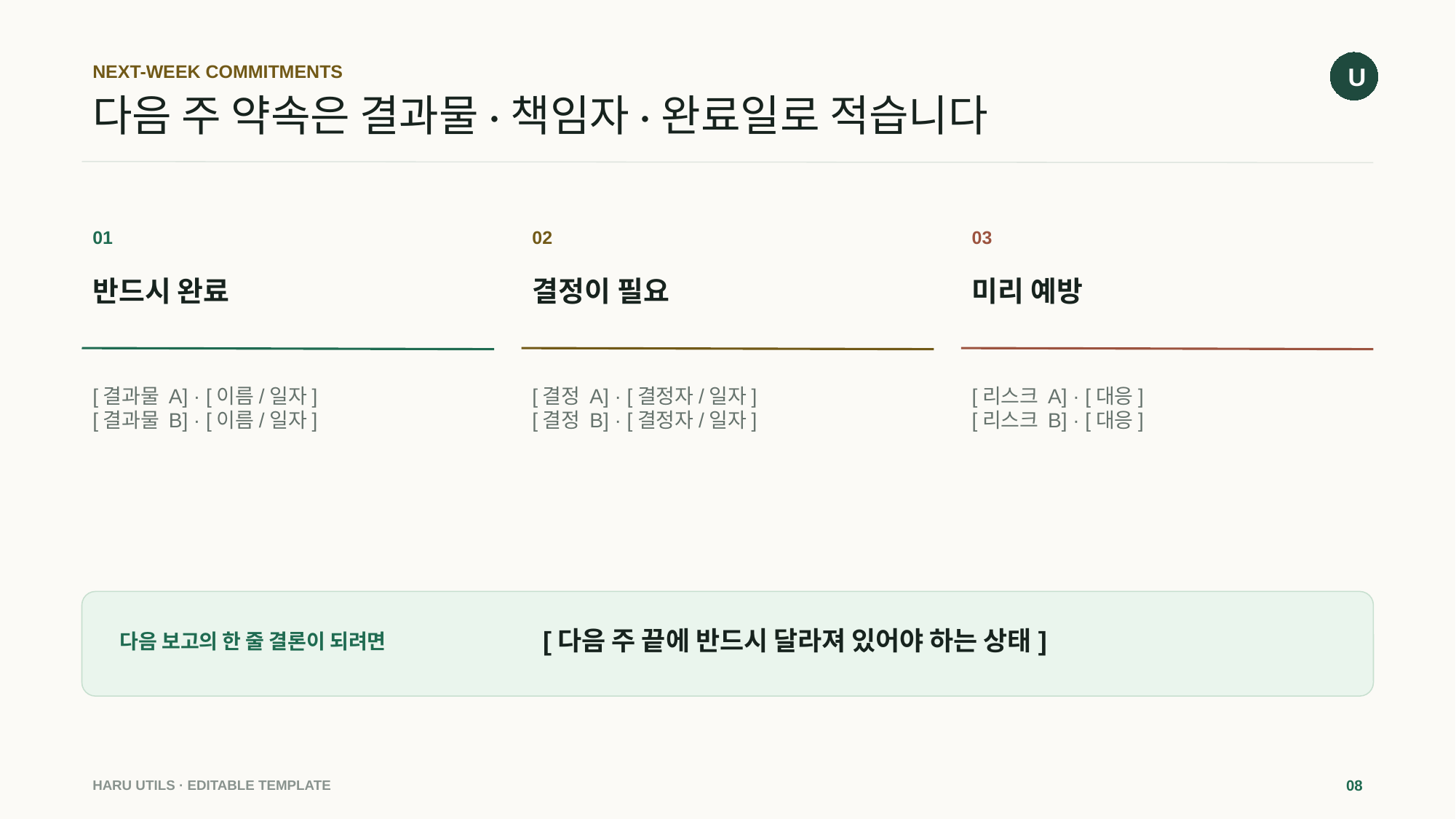

U
NEXT-WEEK COMMITMENTS
# 다음 주 약속은 결과물·책임자·완료일로 적습니다

01
02
03
반드시 완료
결정이 필요
미리 예방

[결과물 A] · [이름/일자]
[결과물 B] · [이름/일자]
[결정 A] · [결정자/일자]
[결정 B] · [결정자/일자]
[리스크 A] · [대응]
[리스크 B] · [대응]

[다음 주 끝에 반드시 달라져 있어야 하는 상태]
다음 보고의 한 줄 결론이 되려면
HARU UTILS · EDITABLE TEMPLATE
08